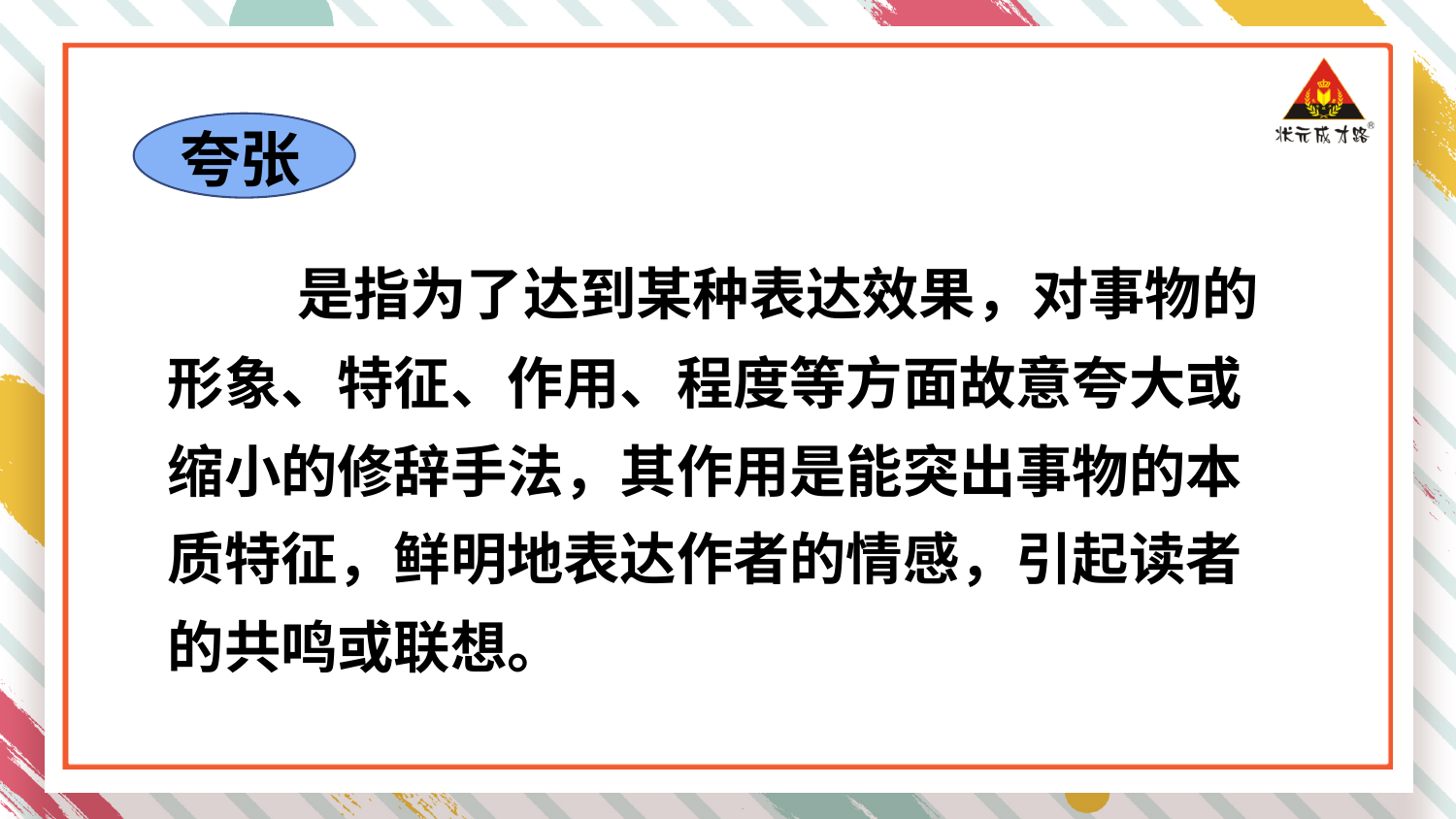

夸张

         是指为了达到某种表达效果，对事物的形象、特征、作用、程度等方面故意夸大或缩小的修辞手法，其作用是能突出事物的本质特征，鲜明地表达作者的情感，引起读者的共鸣或联想。